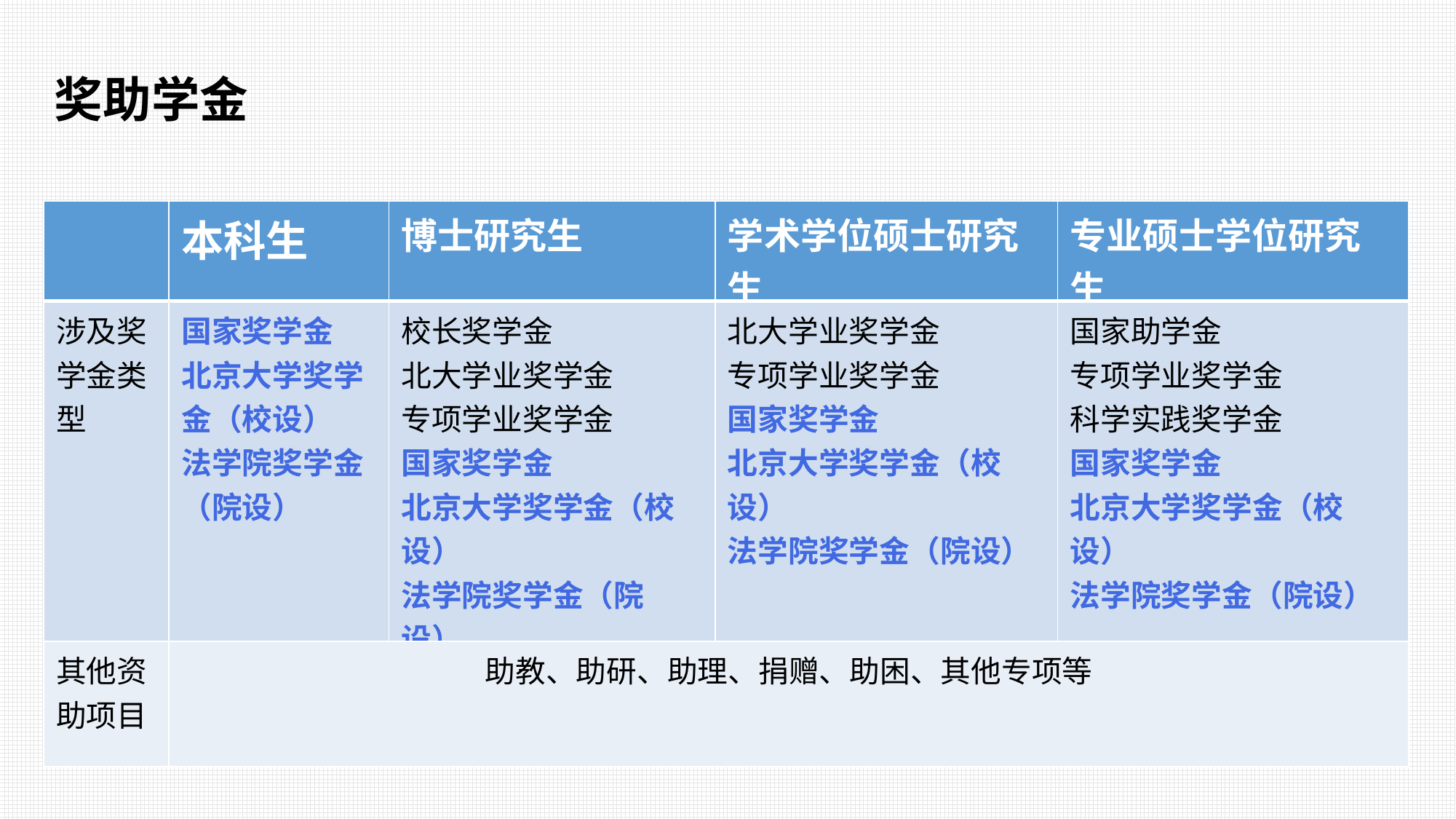

奖助学金
|  | 本科生 | 博士研究生 | 学术学位硕士研究生 | 专业硕士学位研究生 |
| --- | --- | --- | --- | --- |
| 涉及奖学金类型 | 国家奖学金 北京大学奖学金（校设） 法学院奖学金（院设） | 校长奖学金 北大学业奖学金 专项学业奖学金 国家奖学金 北京大学奖学金（校设） 法学院奖学金（院设） | 北大学业奖学金 专项学业奖学金 国家奖学金 北京大学奖学金（校设） 法学院奖学金（院设） | 国家助学金 专项学业奖学金 科学实践奖学金 国家奖学金 北京大学奖学金（校设） 法学院奖学金（院设） |
| 其他资助项目 | 助教、助研、助理、捐赠、助困、其他专项等 |  |  |  |